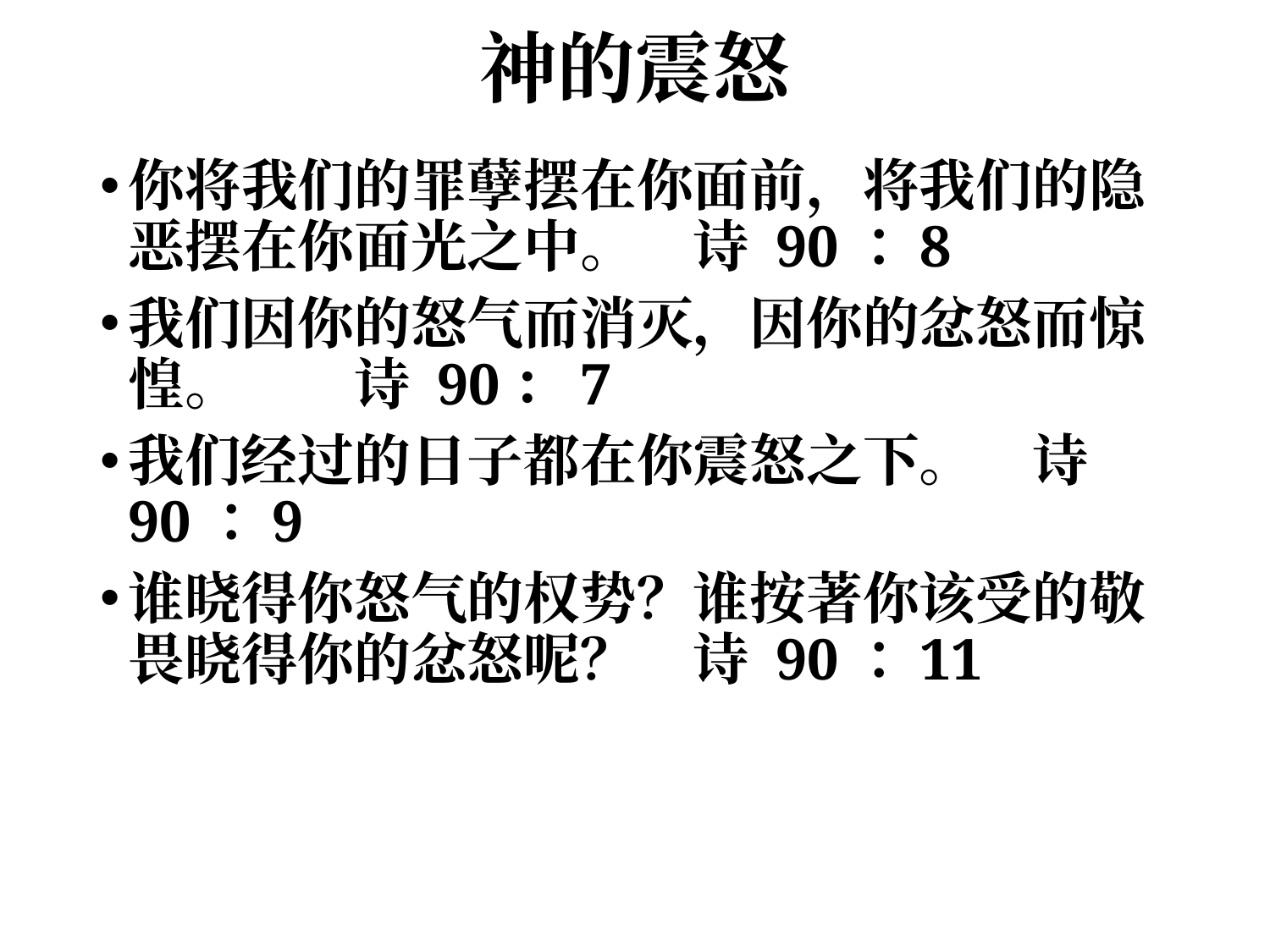

# 神的震怒
你将我们的罪孽摆在你面前，将我们的隐恶摆在你面光之中。	诗 90：8
我们因你的怒气而消灭，因你的忿怒而惊惶。				诗 90：7
我们经过的日子都在你震怒之下。							诗 90：9
谁晓得你怒气的权势？谁按著你该受的敬畏晓得你的忿怒呢？	诗 90：11